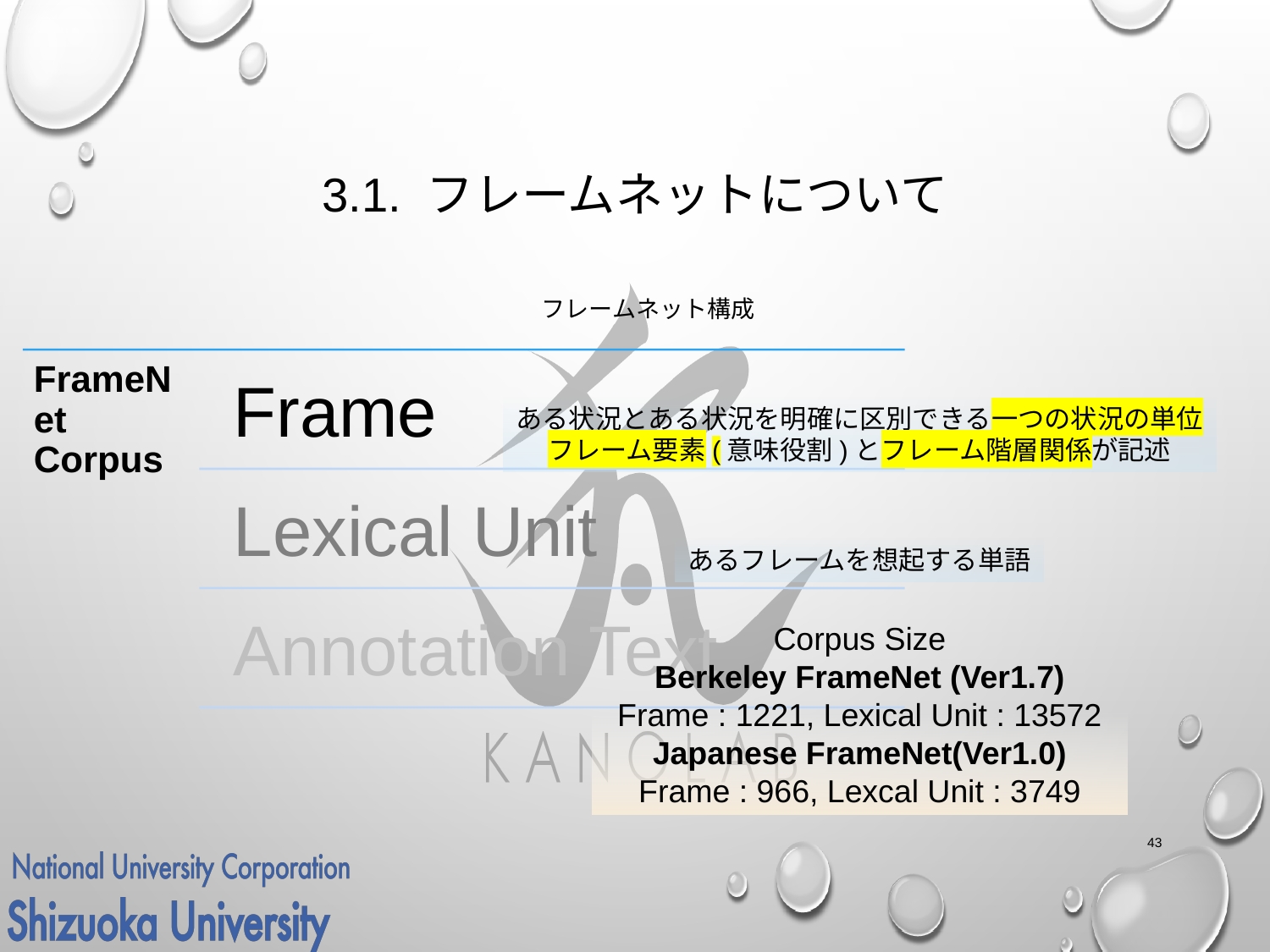

# 3.1. フレームネットについて
フレームネット構成
FrameNet Corpus
Frame
Lexical Unit
Annotation Text
ある状況とある状況を明確に区別できる一つの状況の単位
フレーム要素(意味役割)とフレーム階層関係が記述
あるフレームを想起する単語
Corpus Size
Berkeley FrameNet (Ver1.7)
Frame : 1221, Lexical Unit : 13572
Japanese FrameNet(Ver1.0)
Frame : 966, Lexcal Unit : 3749
43